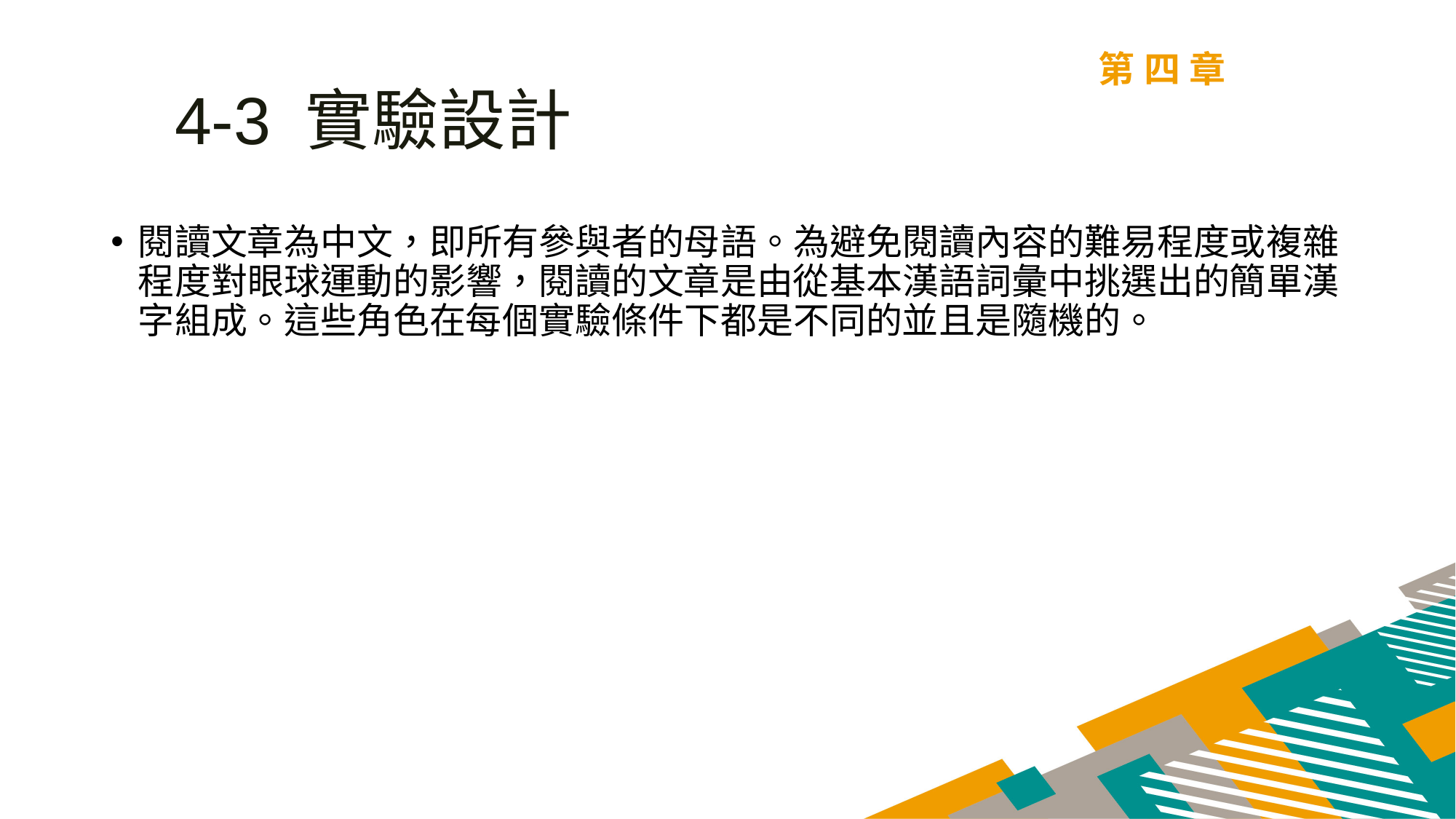

第四章
4-3 實驗設計
閱讀文章為中文，即所有參與者的母語。為避免閱讀內容的難易程度或複雜程度對眼球運動的影響，閱讀的文章是由從基本漢語詞彙中挑選出的簡單漢字組成。這些角色在每個實驗條件下都是不同的並且是隨機的。